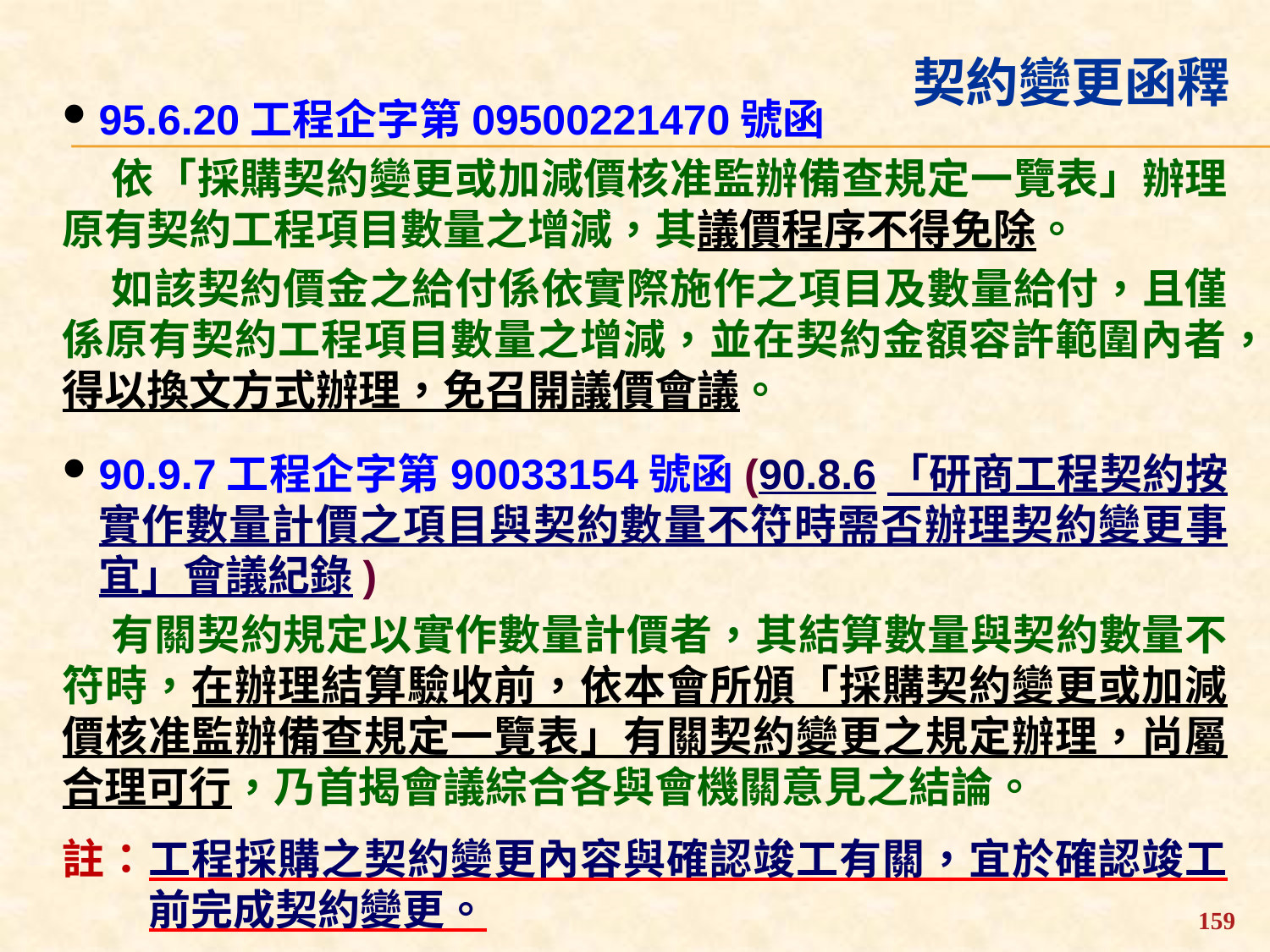

契約變更函釋
95.6.20工程企字第09500221470號函
依「採購契約變更或加減價核准監辦備查規定一覽表」辦理原有契約工程項目數量之增減，其議價程序不得免除。
如該契約價金之給付係依實際施作之項目及數量給付，且僅係原有契約工程項目數量之增減，並在契約金額容許範圍內者，得以換文方式辦理，免召開議價會議。
90.9.7工程企字第90033154號函(90.8.6「研商工程契約按實作數量計價之項目與契約數量不符時需否辦理契約變更事宜」會議紀錄)
有關契約規定以實作數量計價者，其結算數量與契約數量不符時，在辦理結算驗收前，依本會所頒「採購契約變更或加減價核准監辦備查規定一覽表」有關契約變更之規定辦理，尚屬合理可行，乃首揭會議綜合各與會機關意見之結論。
註：工程採購之契約變更內容與確認竣工有關，宜於確認竣工前完成契約變更。
159